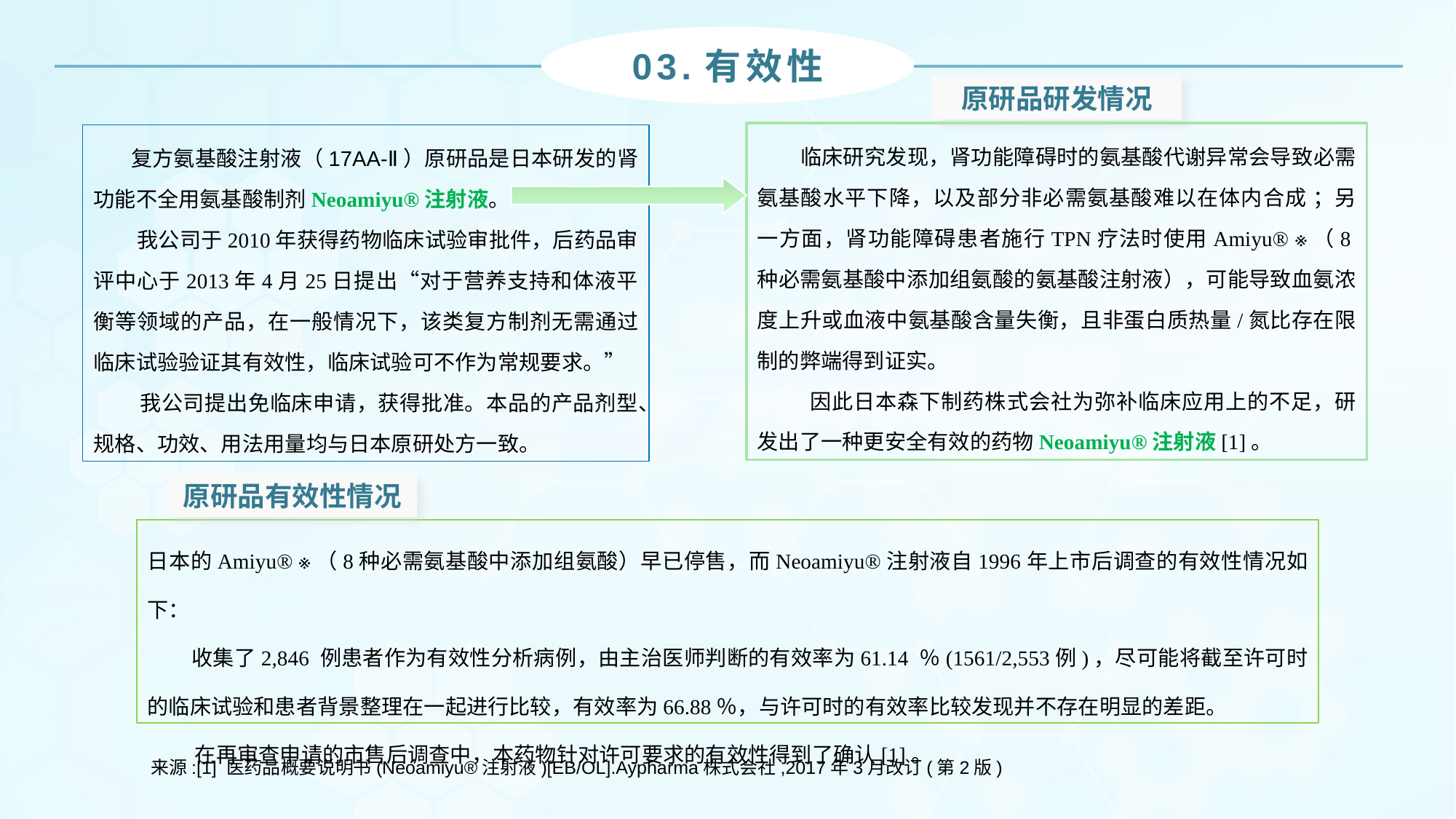

03.有效性
原研品研发情况
        临床研究发现，肾功能障碍时的氨基酸代谢异常会导致必需氨基酸水平下降，以及部分非必需氨基酸难以在体内合成 ；另一方面，肾功能障碍患者施行TPN疗法时使用Amiyu® ※（8种必需氨基酸中添加组氨酸的氨基酸注射液），可能导致血氨浓度上升或血液中氨基酸含量失衡，且非蛋白质热量/氮比存在限制的弊端得到证实。
         因此日本森下制药株式会社为弥补临床应用上的不足，研发出了一种更安全有效的药物Neoamiyu®注射液[1]。
        复方氨基酸注射液（17AA-Ⅱ）原研品是日本研发的肾功能不全用氨基酸制剂Neoamiyu®注射液。
        我公司于2010年获得药物临床试验审批件，后药品审评中心于2013年4月25日提出“对于营养支持和体液平衡等领域的产品，在一般情况下，该类复方制剂无需通过临床试验验证其有效性，临床试验可不作为常规要求。”
        我公司提出免临床申请，获得批准。本品的产品剂型、规格、功效、用法用量均与日本原研处方一致。

原研品有效性情况
日本的Amiyu® ※（8种必需氨基酸中添加组氨酸）早已停售，而Neoamiyu®注射液自1996年上市后调查的有效性情况如下：
        收集了2,846 例患者作为有效性分析病例，由主治医师判断的有效率为61.14 ％(1561/2,553例)，尽可能将截至许可时的临床试验和患者背景整理在一起进行比较，有效率为66.88％，与许可时的有效率比较发现并不存在明显的差距。
         在再审查申请的市售后调查中，本药物针对许可要求的有效性得到了确认[1]。
来源:[1] 医药品概要说明书(Neoamiyu®注射液)[EB/OL].Aypharma株式会社,2017年3月改订(第2版)